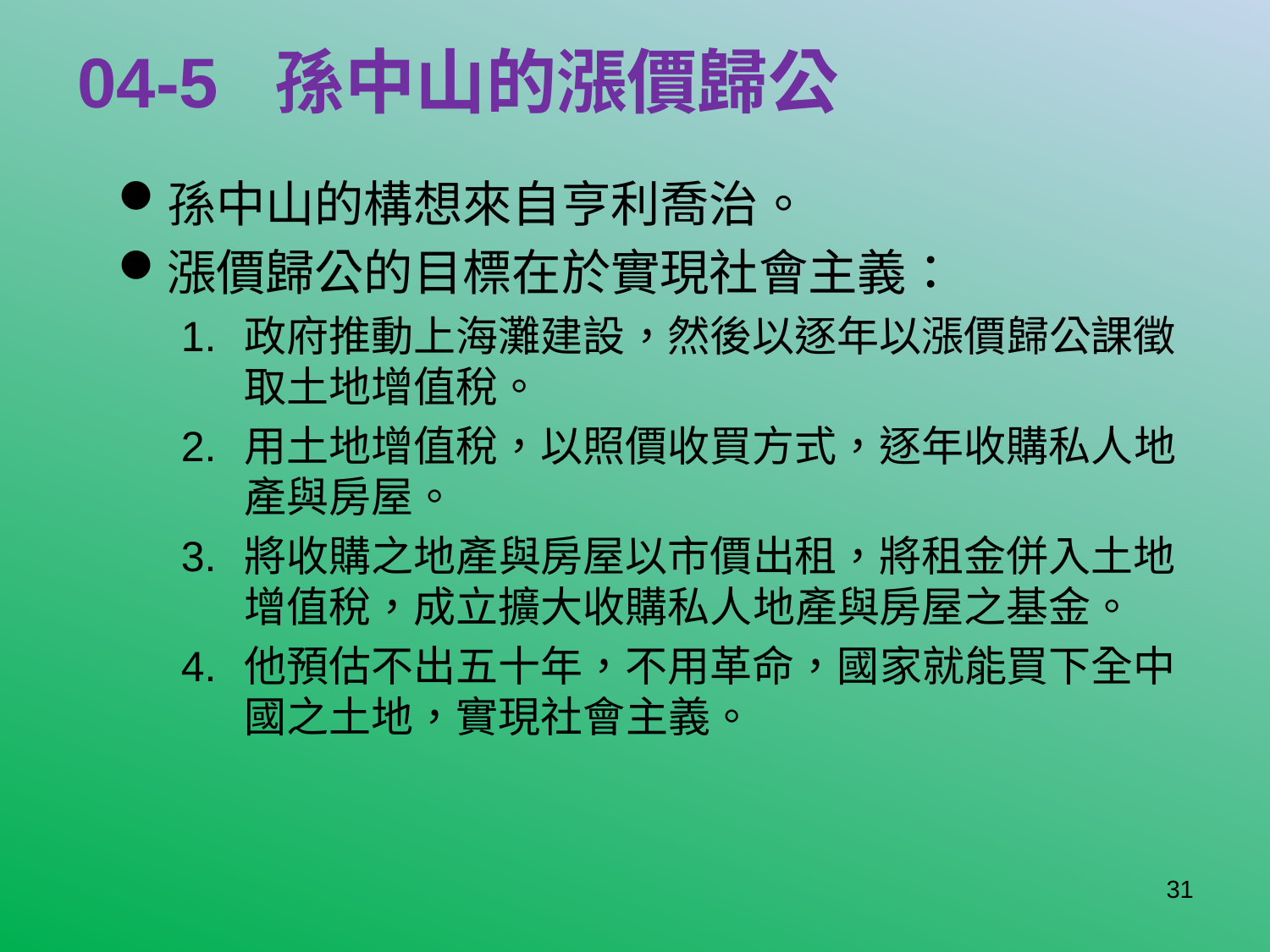

# 04-5  孫中山的漲價歸公
孫中山的構想來自亨利喬治。
漲價歸公的目標在於實現社會主義：
政府推動上海灘建設，然後以逐年以漲價歸公課徵取土地增值稅。
用土地增值稅，以照價收買方式，逐年收購私人地產與房屋。
將收購之地產與房屋以市價出租，將租金併入土地增值稅，成立擴大收購私人地產與房屋之基金。
他預估不出五十年，不用革命，國家就能買下全中國之土地，實現社會主義。

31